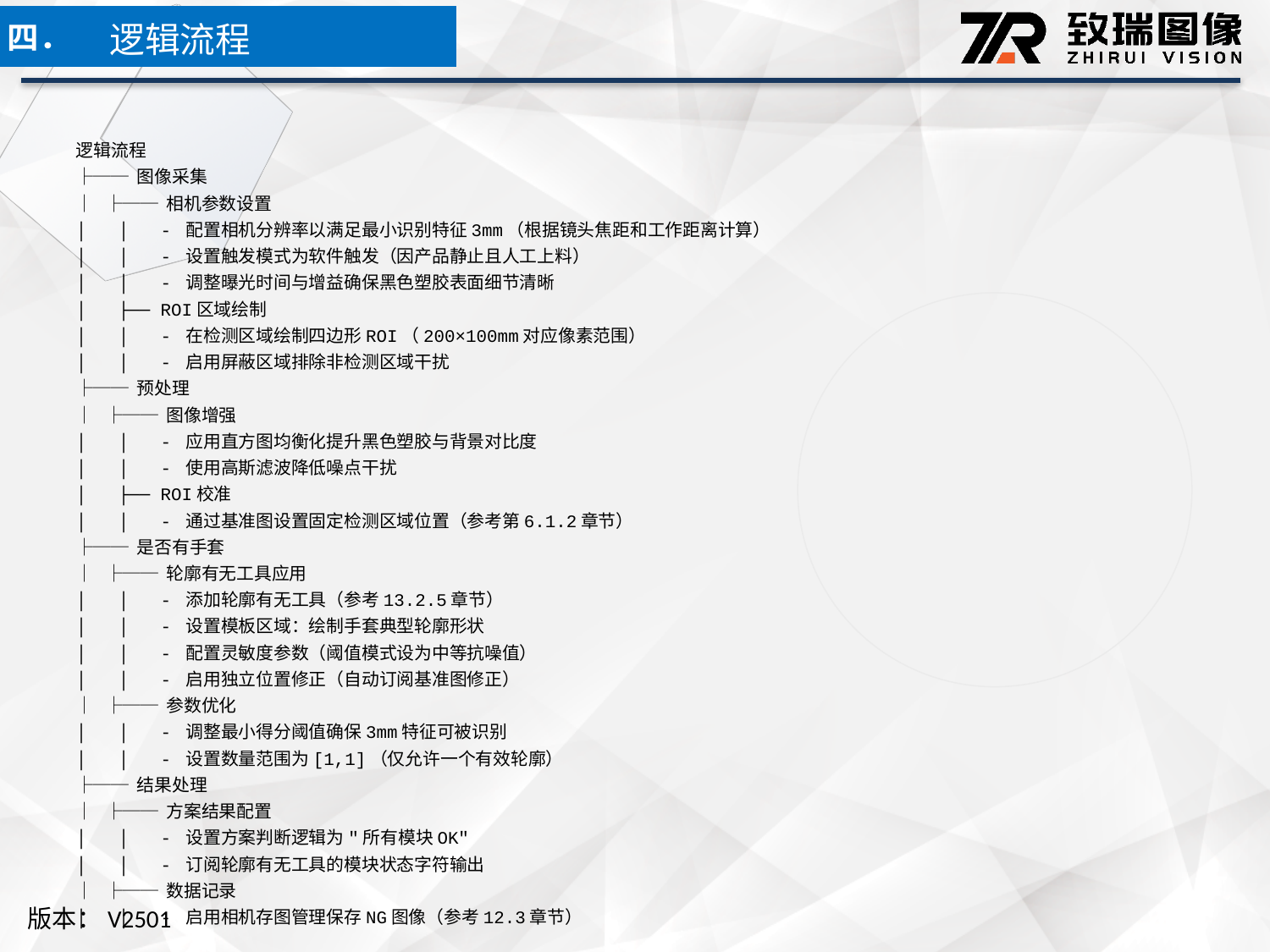

逻辑流程
四．

逻辑流程
├── 图像采集
│   ├── 相机参数设置
│   │   - 配置相机分辨率以满足最小识别特征3mm（根据镜头焦距和工作距离计算）
│   │   - 设置触发模式为软件触发（因产品静止且人工上料）
│   │   - 调整曝光时间与增益确保黑色塑胶表面细节清晰
│   ├── ROI区域绘制
│   │   - 在检测区域绘制四边形ROI（200×100mm对应像素范围）
│   │   - 启用屏蔽区域排除非检测区域干扰
├── 预处理
│   ├── 图像增强
│   │   - 应用直方图均衡化提升黑色塑胶与背景对比度
│   │   - 使用高斯滤波降低噪点干扰
│   ├── ROI校准
│   │   - 通过基准图设置固定检测区域位置（参考第6.1.2章节）
├── 是否有手套
│   ├── 轮廓有无工具应用
│   │   - 添加轮廓有无工具（参考13.2.5章节）
│   │   - 设置模板区域：绘制手套典型轮廓形状
│   │   - 配置灵敏度参数（阈值模式设为中等抗噪值）
│   │   - 启用独立位置修正（自动订阅基准图修正）
│   ├── 参数优化
│   │   - 调整最小得分阈值确保3mm特征可被识别
│   │   - 设置数量范围为[1,1]（仅允许一个有效轮廓）
├── 结果处理
│   ├── 方案结果配置
│   │   - 设置方案判断逻辑为"所有模块OK"
│   │   - 订阅轮廓有无工具的模块状态字符输出
│   ├── 数据记录
│   │   - 启用相机存图管理保存NG图像（参考12.3章节）